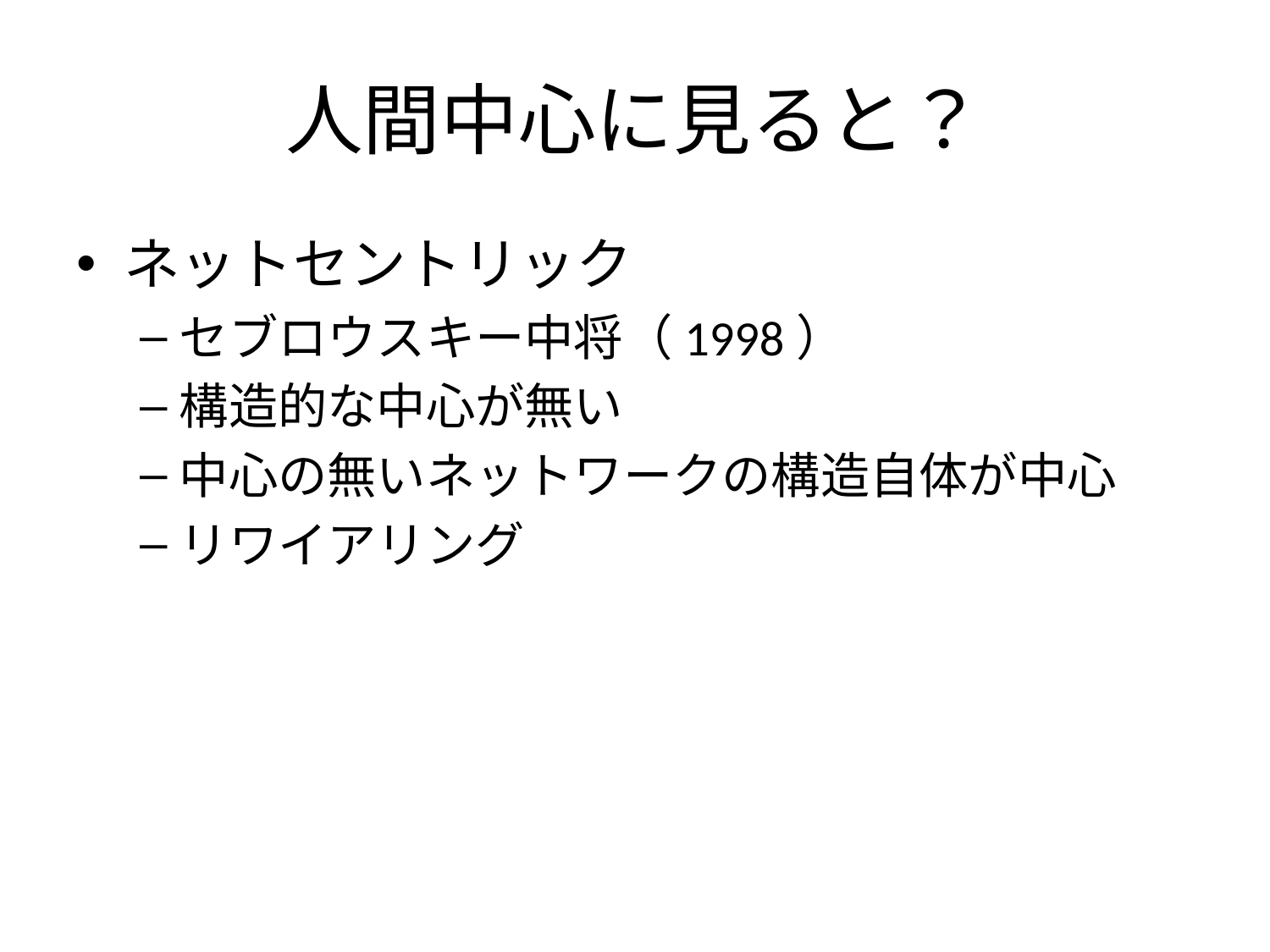

# 人間中心に見ると？
ネットセントリック
セブロウスキー中将（1998）
構造的な中心が無い
中心の無いネットワークの構造自体が中心
リワイアリング